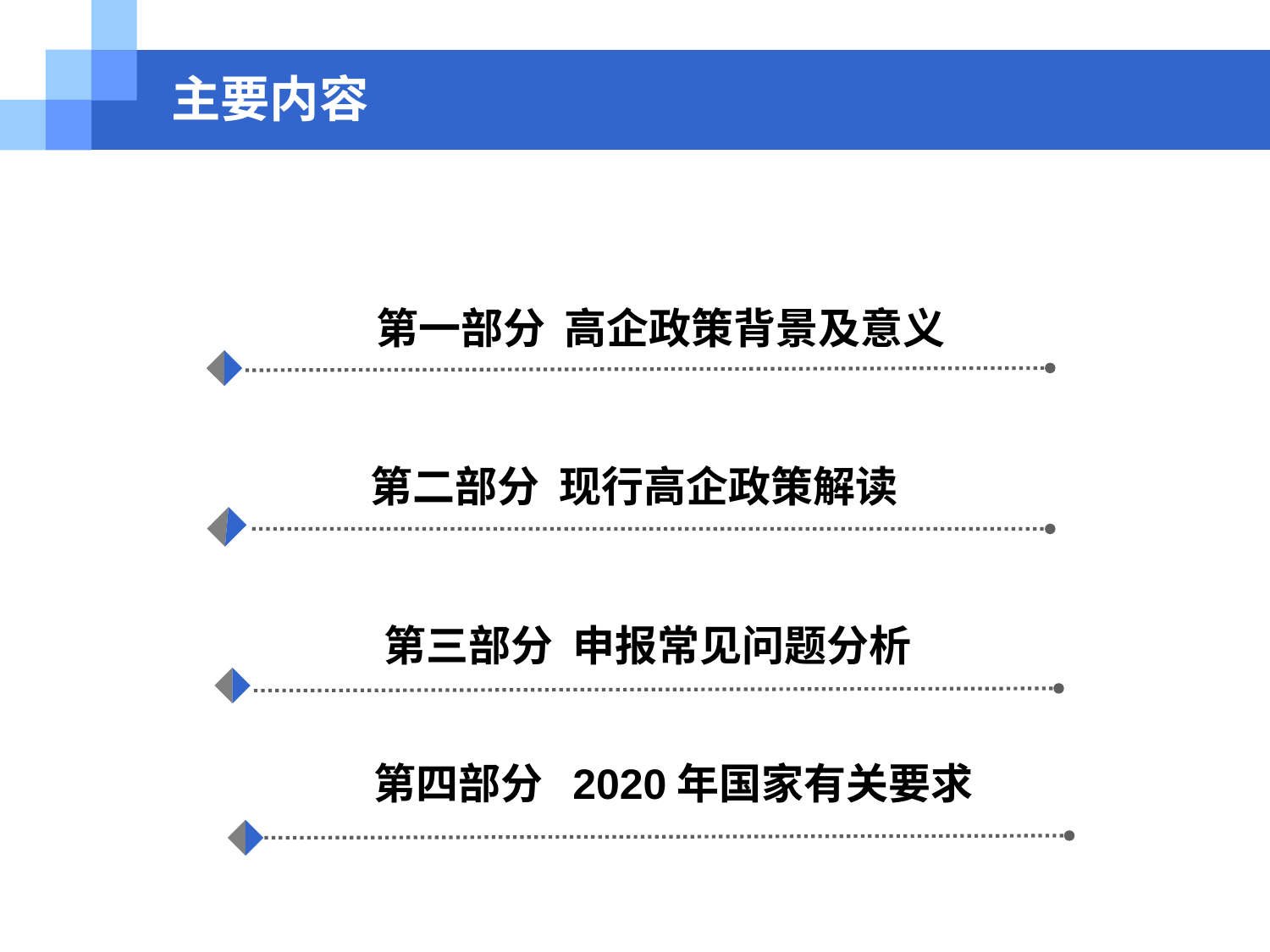

# 主要内容

 第一部分  高企政策背景及意义

 第二部分  现行高企政策解读

 第三部分  申报常见问题分析

第四部分  2020年国家有关要求